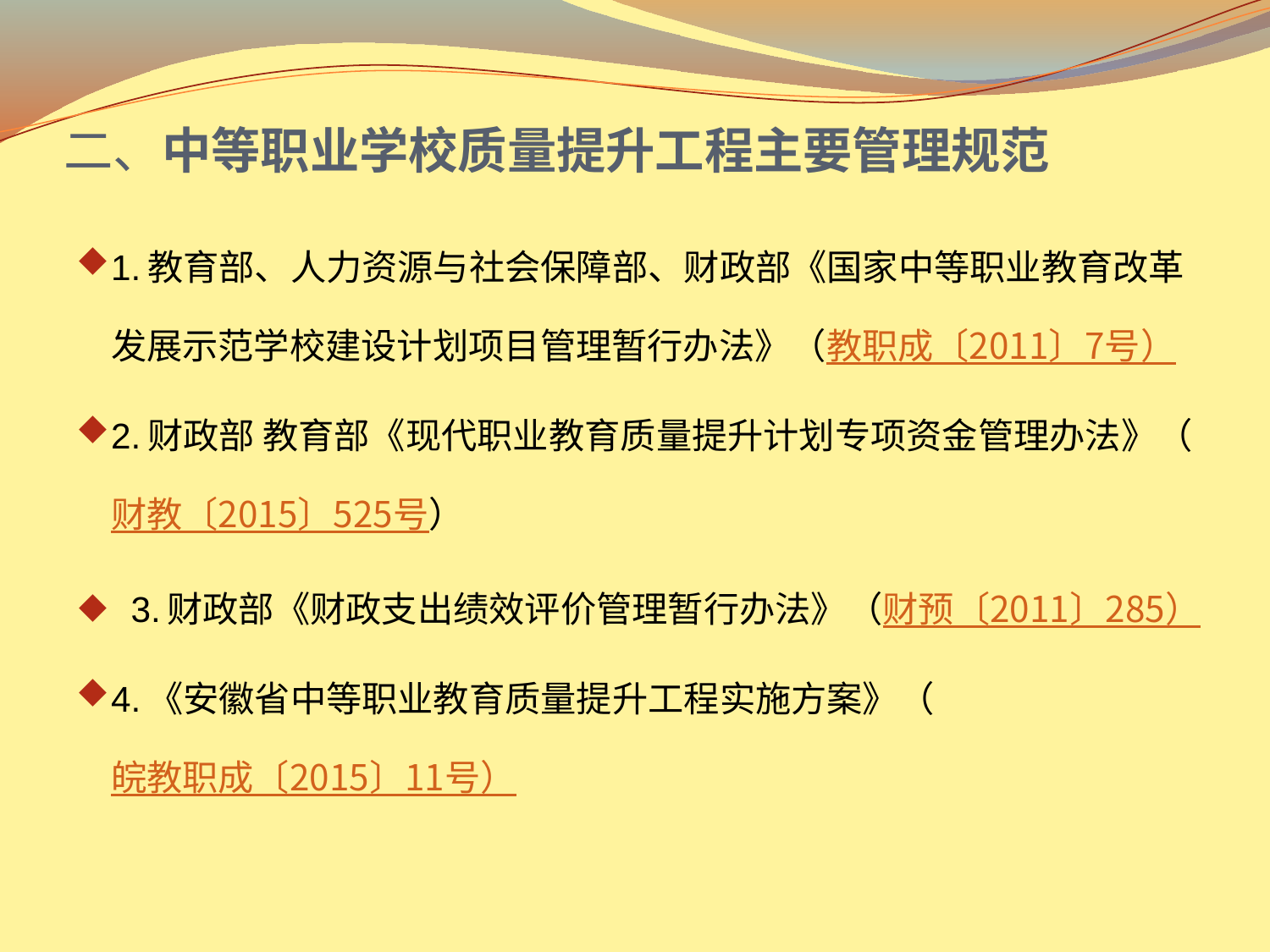

# 二、中等职业学校质量提升工程主要管理规范
1.教育部、人力资源与社会保障部、财政部《国家中等职业教育改革发展示范学校建设计划项目管理暂行办法》（教职成〔2011〕7号）
2.财政部 教育部《现代职业教育质量提升计划专项资金管理办法》（财教〔2015〕525号）
  3.财政部《财政支出绩效评价管理暂行办法》（财预〔2011〕285）
4.《安徽省中等职业教育质量提升工程实施方案》（皖教职成〔2015〕11号）